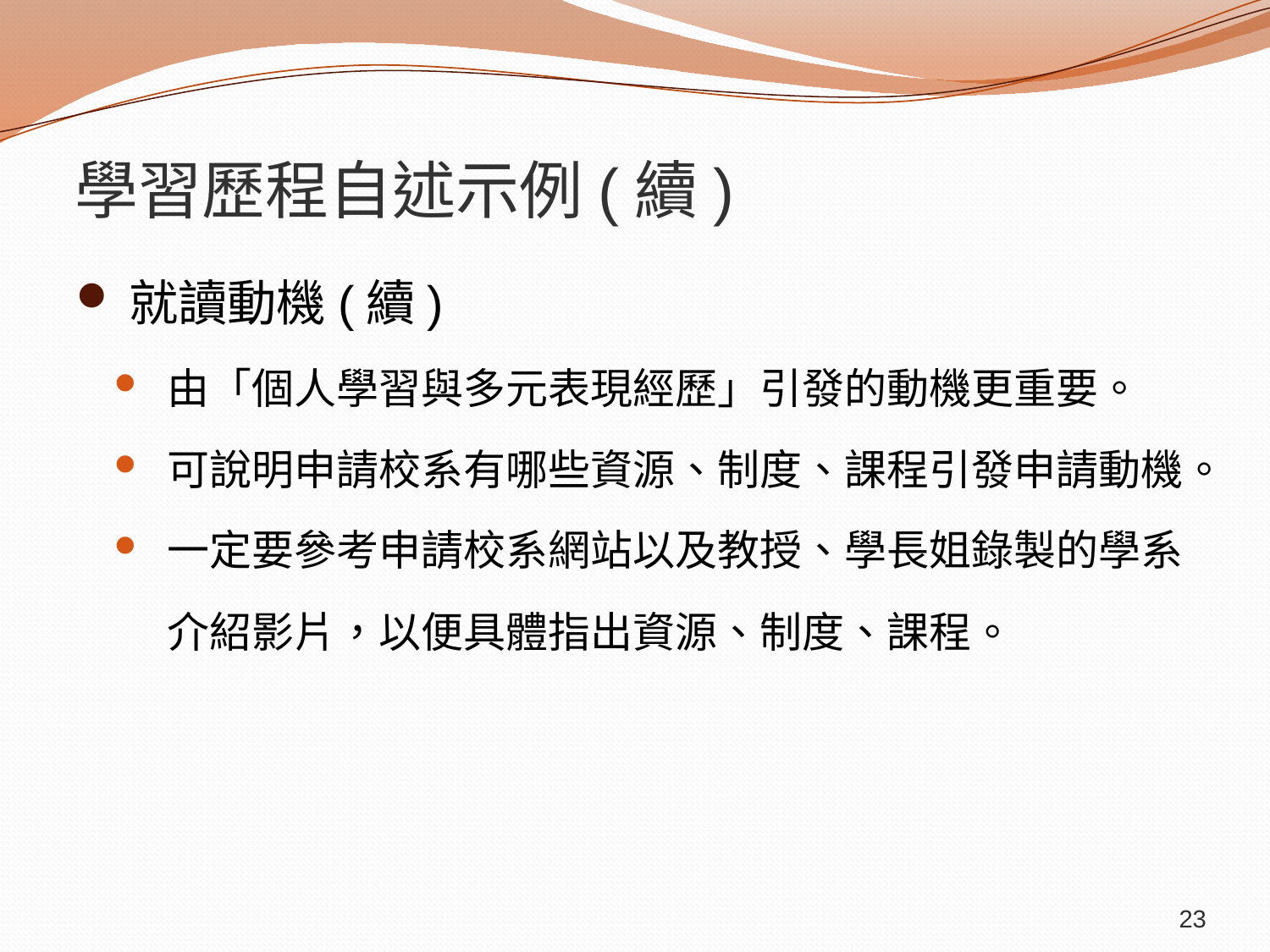

# 學習歷程自述示例(續)
就讀動機(續)
由「個人學習與多元表現經歷」引發的動機更重要。
可說明申請校系有哪些資源、制度、課程引發申請動機。
一定要參考申請校系網站以及教授、學長姐錄製的學系介紹影片，以便具體指出資源、制度、課程。

23